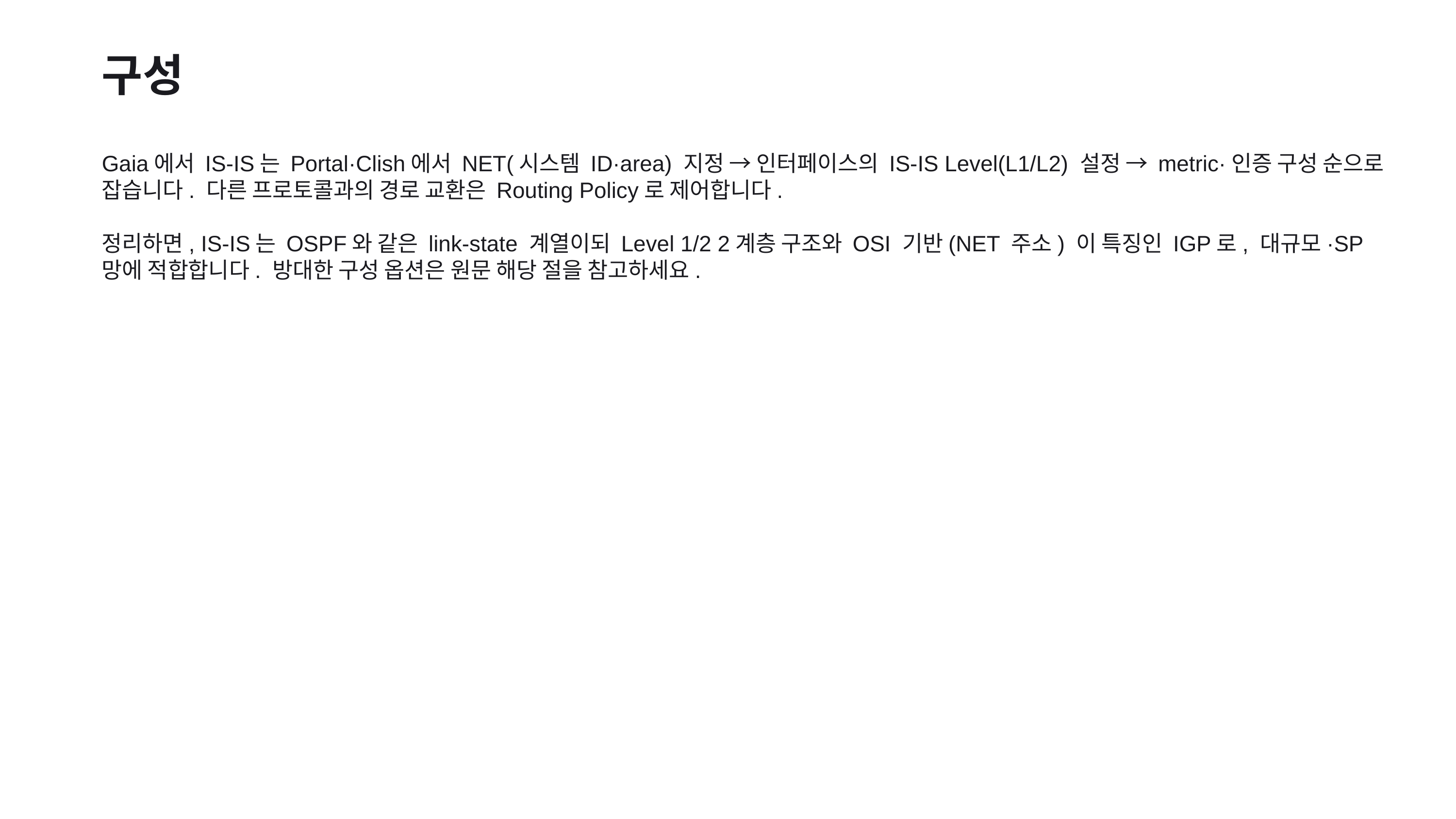

구성
Gaia에서 IS-IS는 Portal·Clish에서 NET(시스템 ID·area) 지정 → 인터페이스의 IS-IS Level(L1/L2) 설정 → metric·인증 구성 순으로 잡습니다. 다른 프로토콜과의 경로 교환은 Routing Policy로 제어합니다.

정리하면, IS-IS는 OSPF와 같은 link-state 계열이되 Level 1/2 2계층 구조와 OSI 기반(NET 주소) 이 특징인 IGP로, 대규모·SP 망에 적합합니다. 방대한 구성 옵션은 원문 해당 절을 참고하세요.